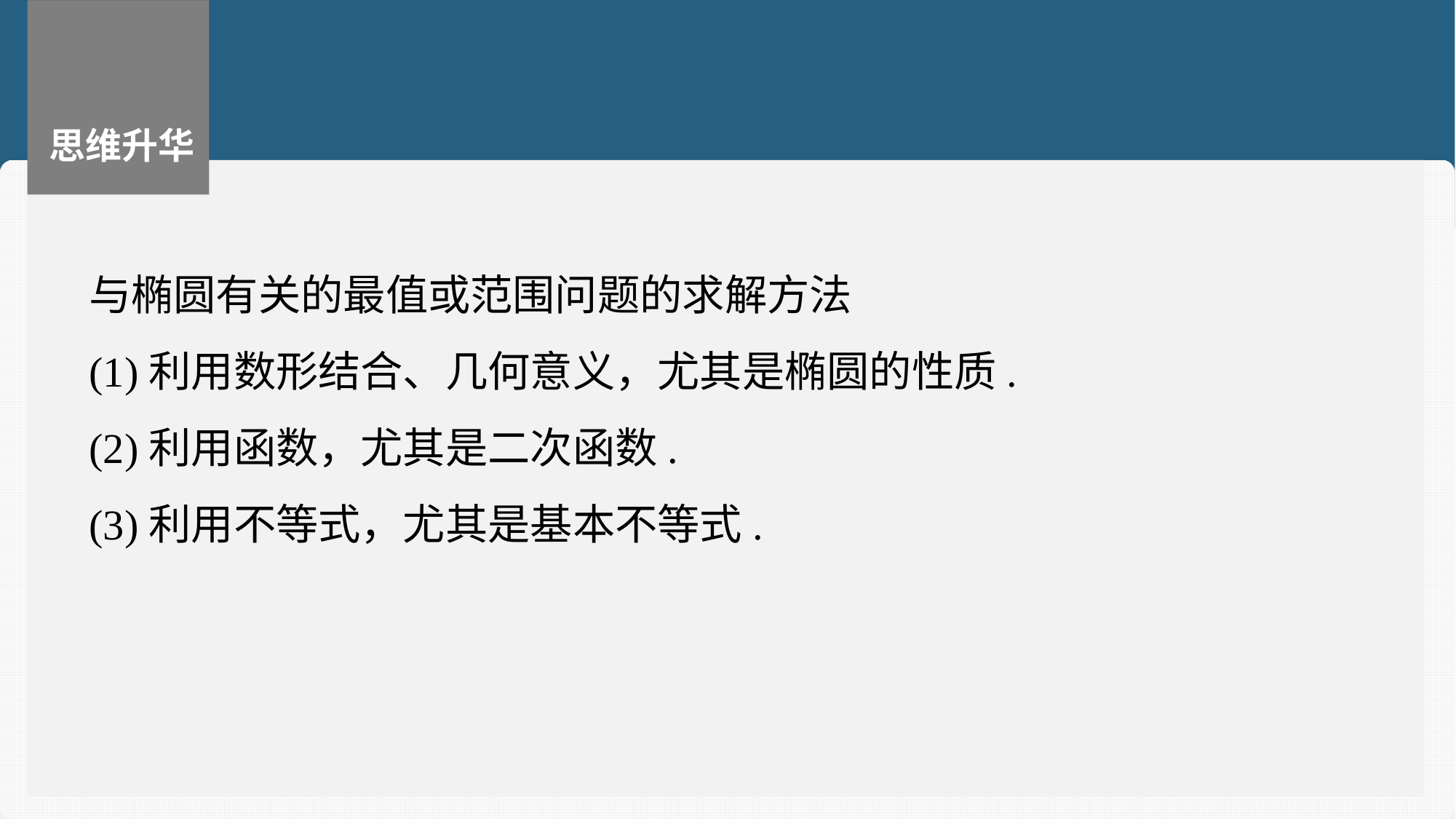

思维升华
与椭圆有关的最值或范围问题的求解方法
(1)利用数形结合、几何意义，尤其是椭圆的性质.
(2)利用函数，尤其是二次函数.
(3)利用不等式，尤其是基本不等式.